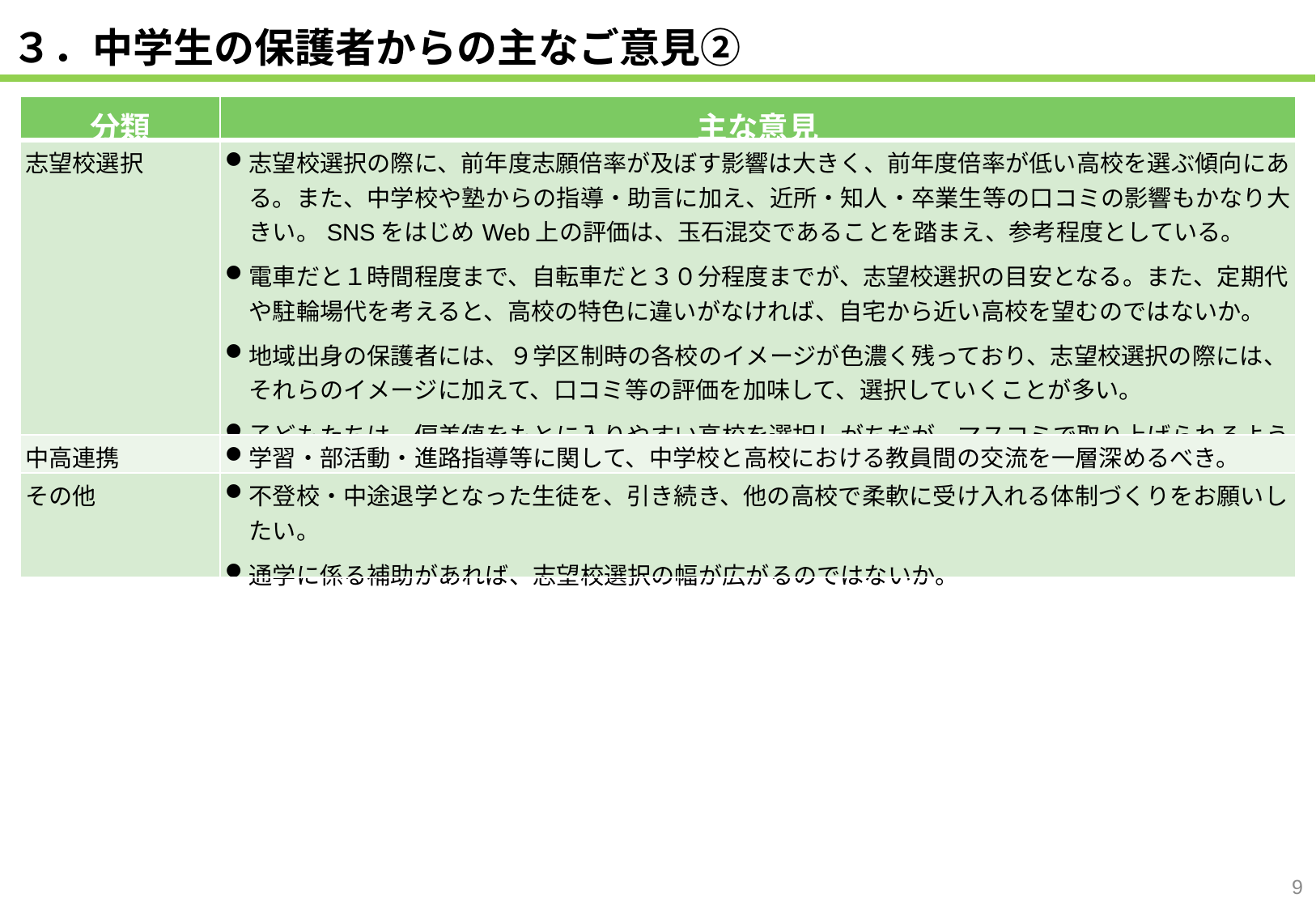

３．中学生の保護者からの主なご意見②
| 分類 | 主な意見 |
| --- | --- |
| 志望校選択 | 志望校選択の際に、前年度志願倍率が及ぼす影響は大きく、前年度倍率が低い高校を選ぶ傾向にある。また、中学校や塾からの指導・助言に加え、近所・知人・卒業生等の口コミの影響もかなり大きい。SNSをはじめWeb上の評価は、玉石混交であることを踏まえ、参考程度としている。 電車だと１時間程度まで、自転車だと３０分程度までが、志望校選択の目安となる。また、定期代や駐輪場代を考えると、高校の特色に違いがなければ、自宅から近い高校を望むのではないか。 地域出身の保護者には、９学区制時の各校のイメージが色濃く残っており、志望校選択の際には、それらのイメージに加えて、口コミ等の評価を加味して、選択していくことが多い。 子どもたちは、偏差値をもとに入りやすい高校を選択しがちだが、マスコミで取り上げられるような、元気（なイメージ）のある高校を選択する傾向も一定ある。 |
| 中高連携 | 学習・部活動・進路指導等に関して、中学校と高校における教員間の交流を一層深めるべき。 |
| その他 | 不登校・中途退学となった生徒を、引き続き、他の高校で柔軟に受け入れる体制づくりをお願いしたい。 通学に係る補助があれば、志望校選択の幅が広がるのではないか。 |
9